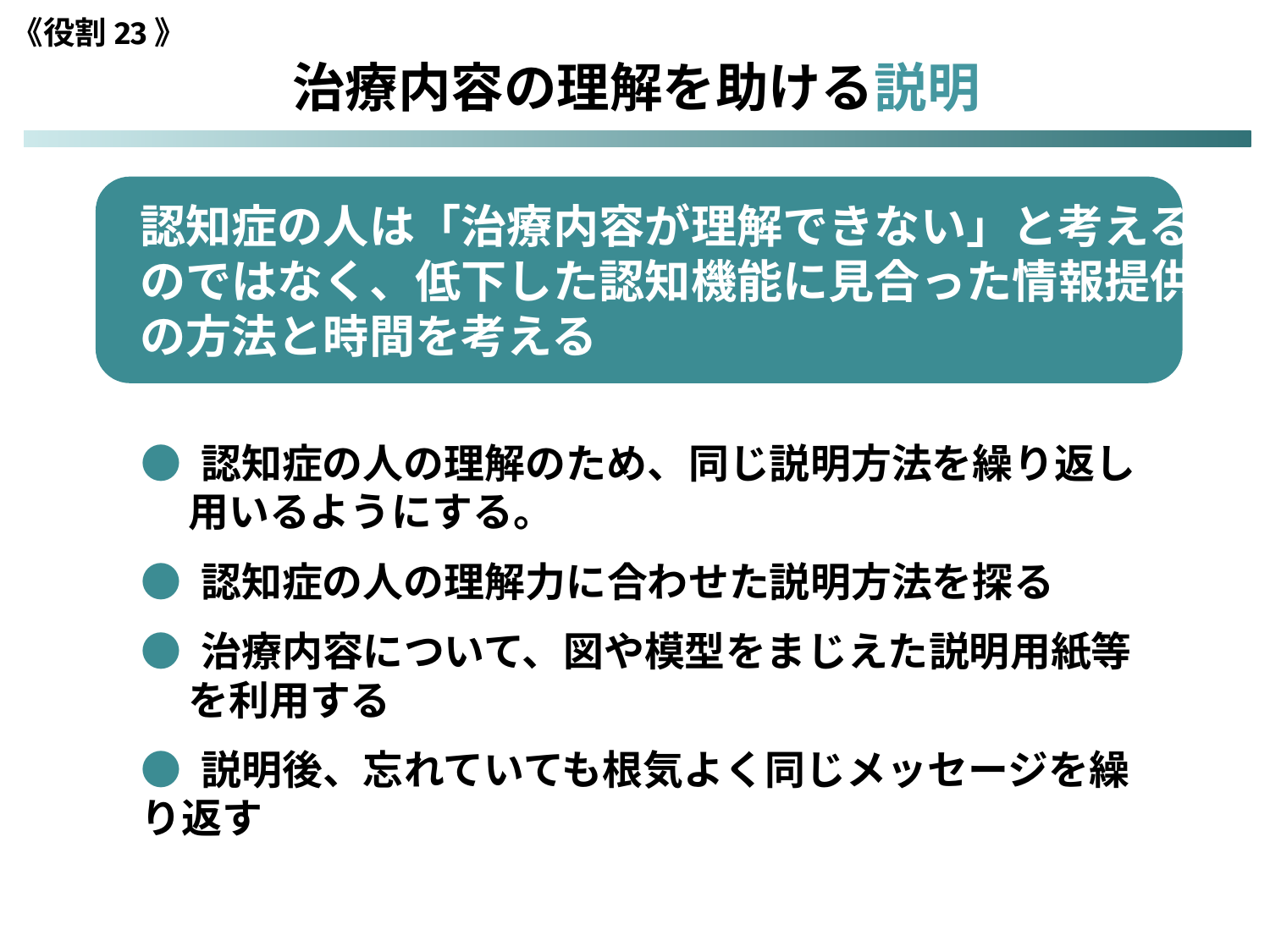

《役割23》
治療内容の理解を助ける説明

 認知症の人は「治療内容が理解できない」と考える
 のではなく、低下した認知機能に見合った情報提供
 の方法と時間を考える
● 認知症の人の理解のため、同じ説明方法を繰り返し
    用いるようにする。
● 認知症の人の理解力に合わせた説明方法を探る
● 治療内容について、図や模型をまじえた説明用紙等
    を利用する
● 説明後、忘れていても根気よく同じメッセージを繰り返す